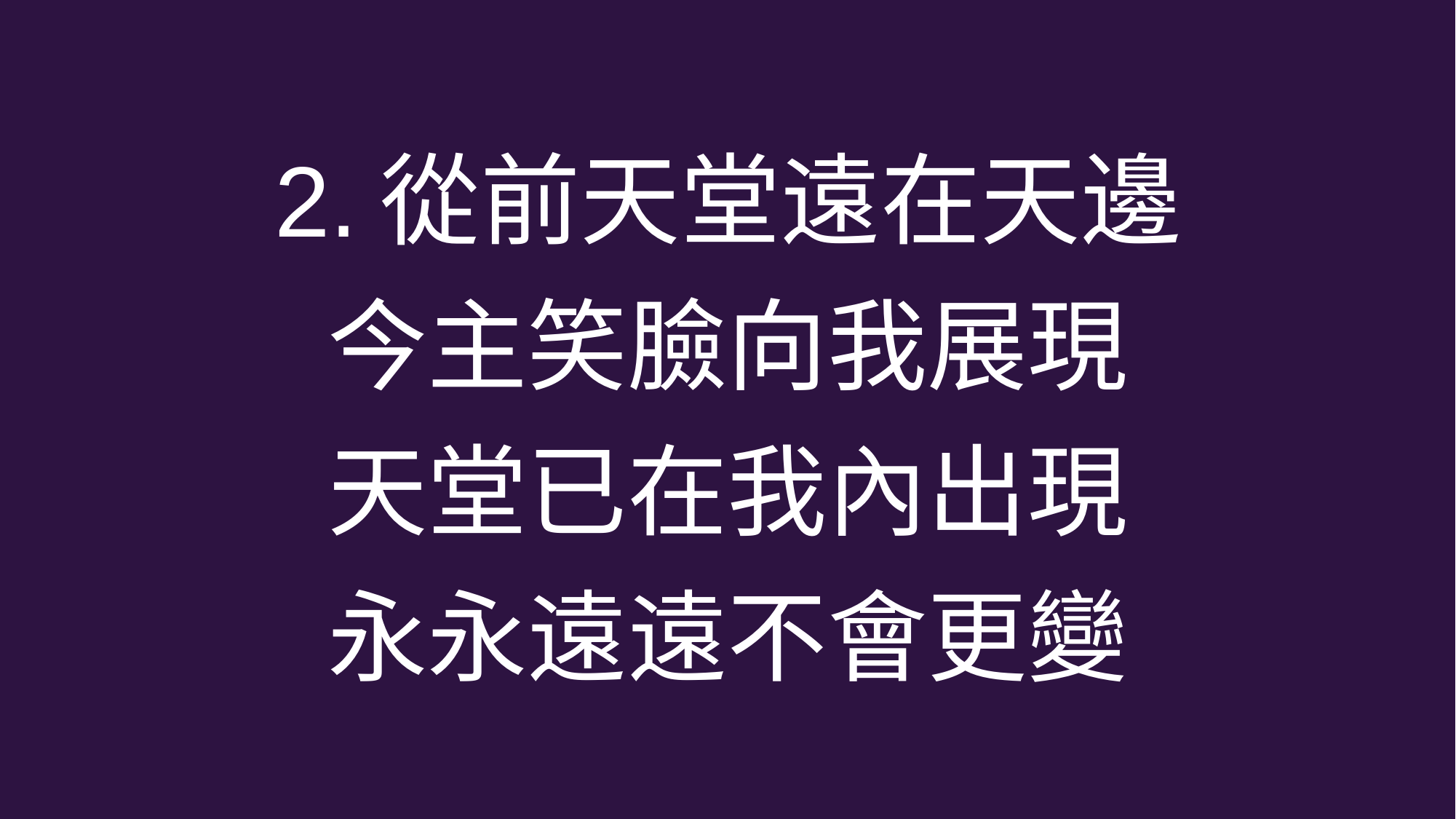

2.從前天堂遠在天邊
今主笑臉向我展現
天堂已在我內出現
永永遠遠不會更變